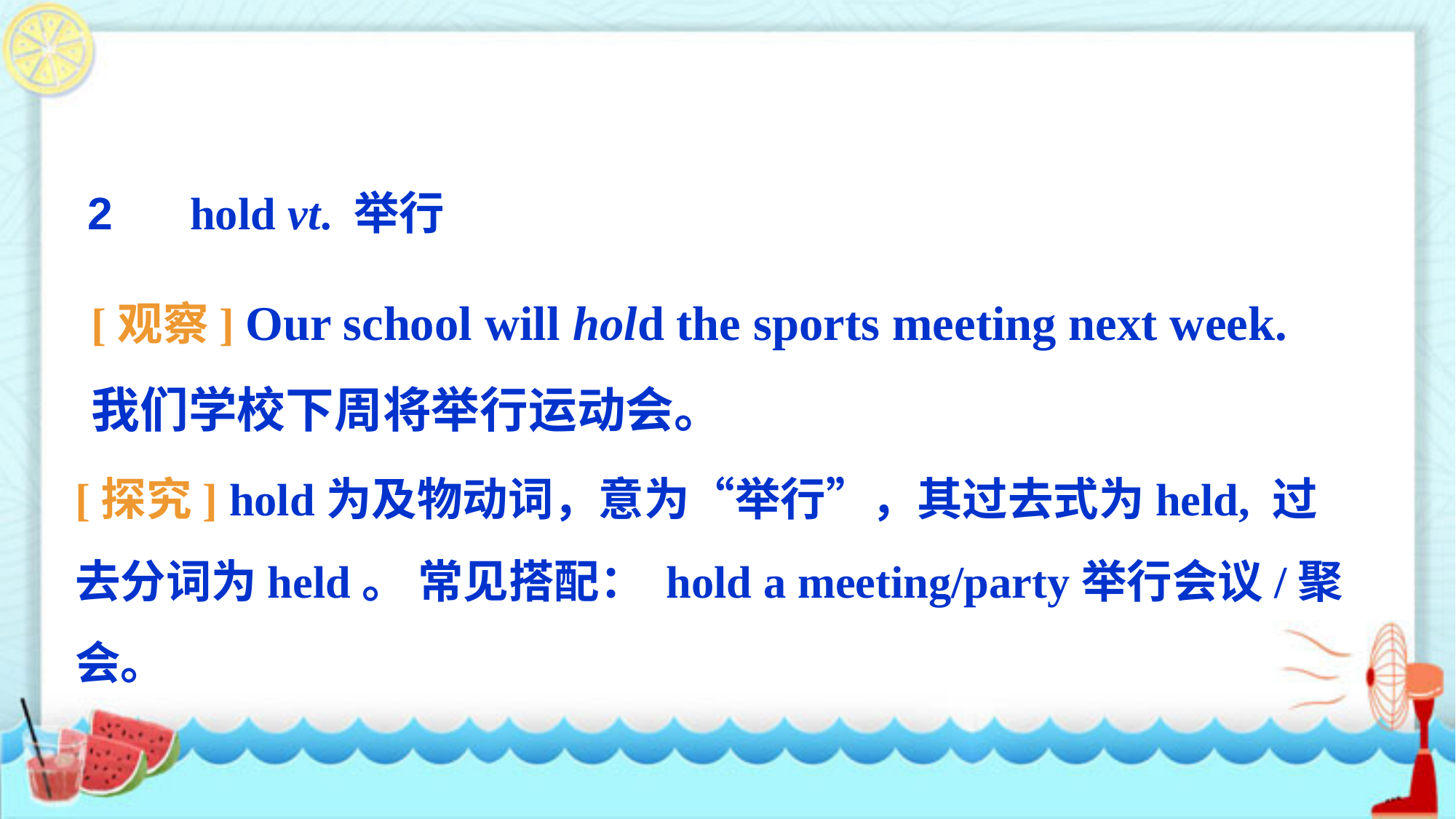

2　 hold vt. 举行
[观察] Our school will hold the sports meeting next week.
我们学校下周将举行运动会。
[探究] hold为及物动词，意为“举行”，其过去式为held, 过去分词为held。 常见搭配： hold a meeting/party举行会议/聚会。